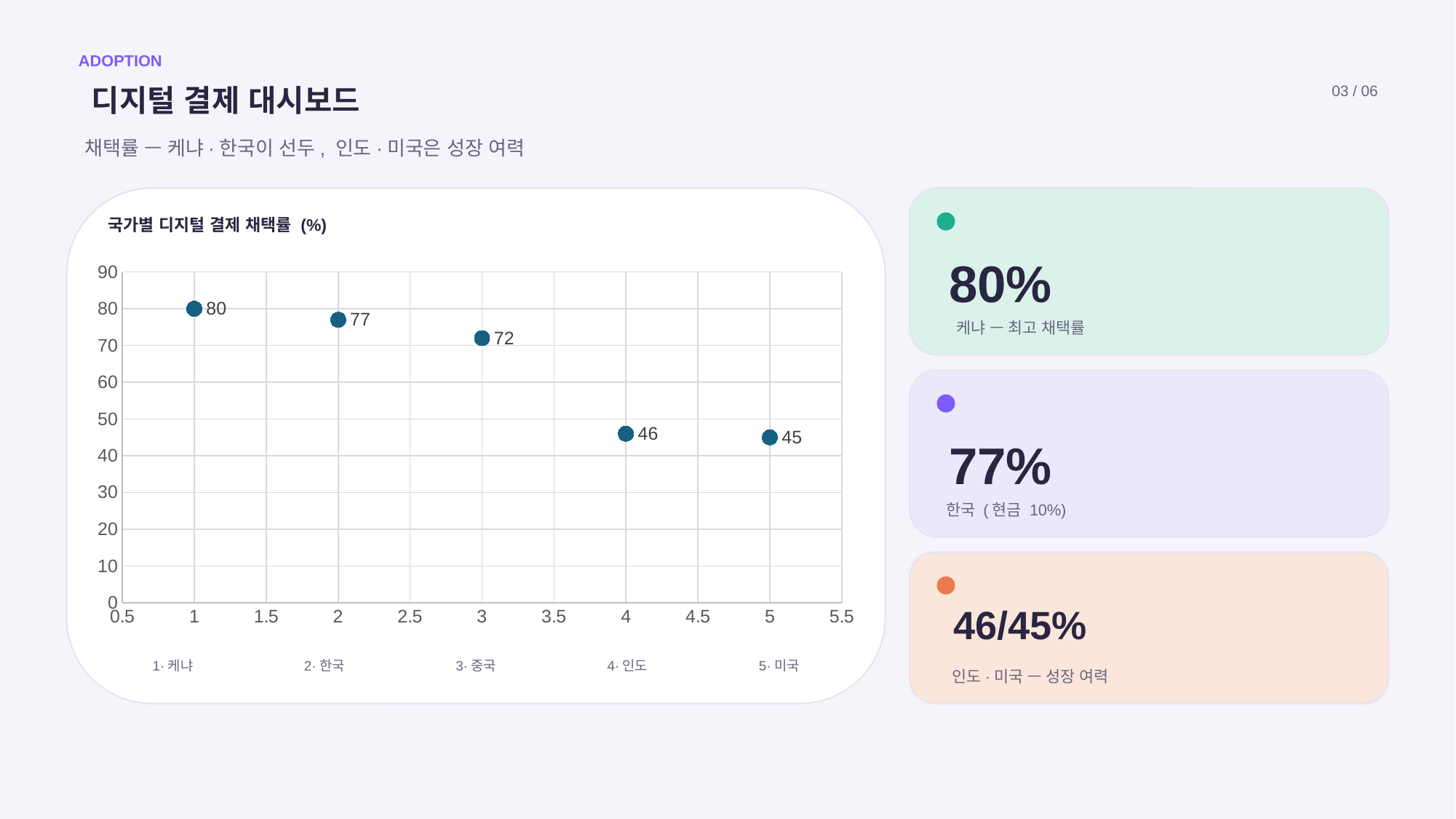

ADOPTION
디지털 결제 대시보드
03 / 06
채택률 — 케냐·한국이 선두, 인도·미국은 성장 여력

국가별 디지털 결제 채택률 (%)

80%

### Chart

| Category |  |
|---|---|
케냐 — 최고 채택률

77%
한국 (현금 10%)

46/45%
1·케냐
2·한국
3·중국
4·인도
5·미국
인도·미국 — 성장 여력